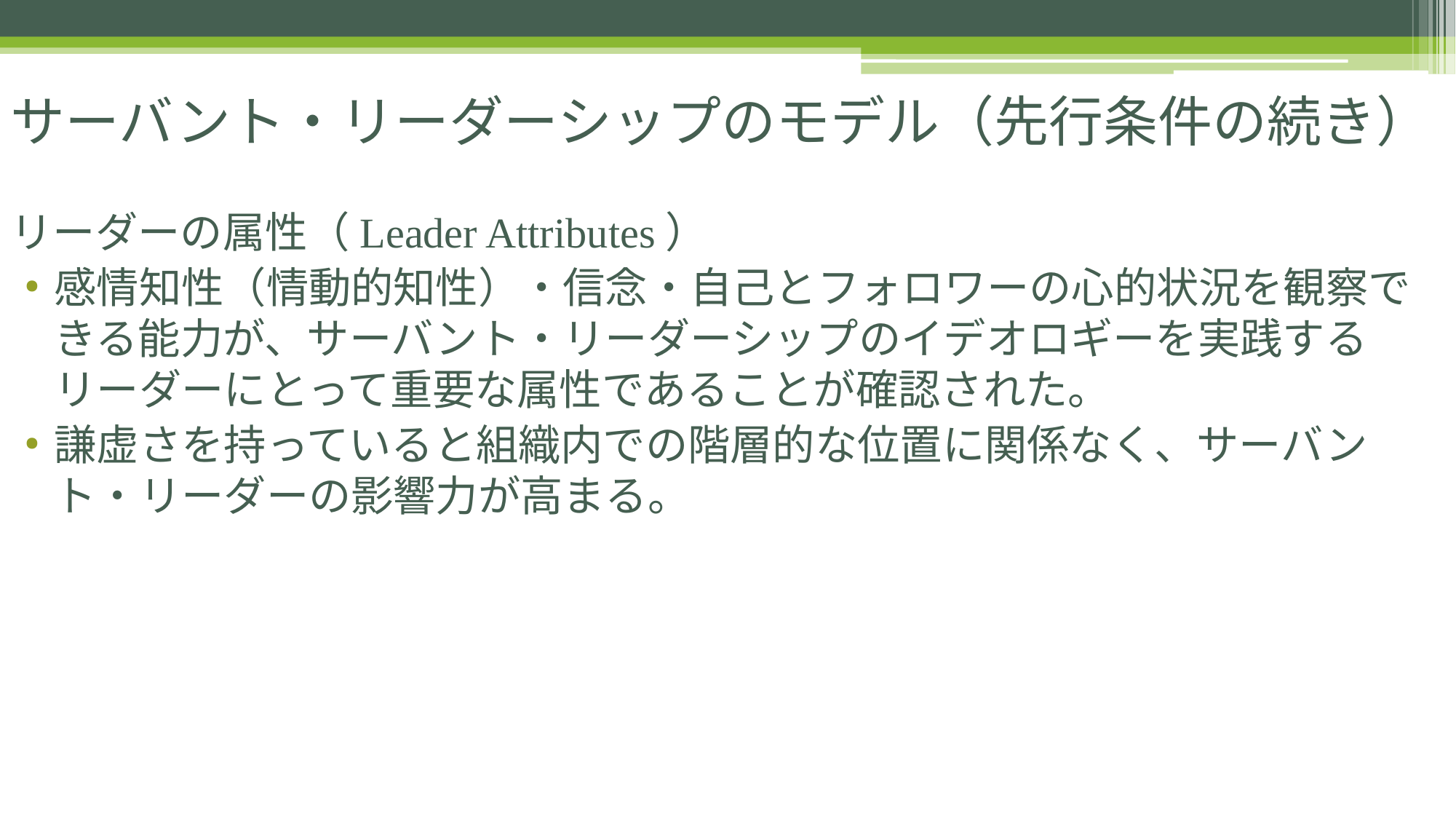

# サーバント・リーダーシップのモデル（先行条件の続き）
リーダーの属性（Leader Attributes）
感情知性（情動的知性）・信念・自己とフォロワーの心的状況を観察できる能力が、サーバント・リーダーシップのイデオロギーを実践するリーダーにとって重要な属性であることが確認された。
謙虚さを持っていると組織内での階層的な位置に関係なく、サーバント・リーダーの影響力が高まる。